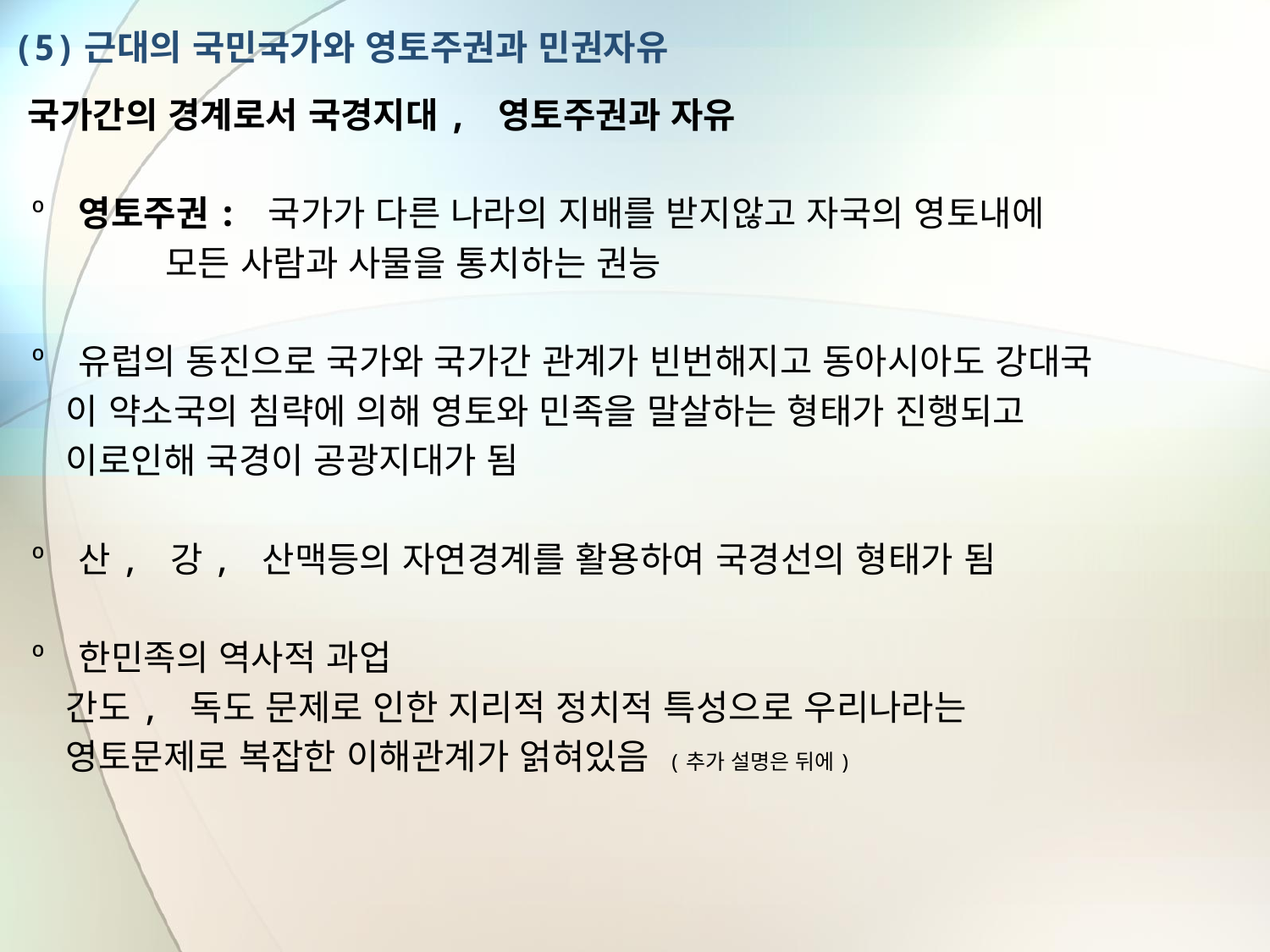

# (5)근대의 국민국가와 영토주권과 민권자유
국가간의 경계로서 국경지대, 영토주권과 자유

º 영토주권: 국가가 다른 나라의 지배를 받지않고 자국의 영토내에
             모든 사람과 사물을 통치하는 권능

º 유럽의 동진으로 국가와 국가간 관계가 빈번해지고 동아시아도 강대국
   이 약소국의 침략에 의해 영토와 민족을 말살하는 형태가 진행되고
   이로인해 국경이 공광지대가 됨

º 산, 강, 산맥등의 자연경계를 활용하여 국경선의 형태가 됨

º 한민족의 역사적 과업
   간도, 독도 문제로 인한 지리적 정치적 특성으로 우리나라는
   영토문제로 복잡한 이해관계가 얽혀있음 (추가 설명은 뒤에)